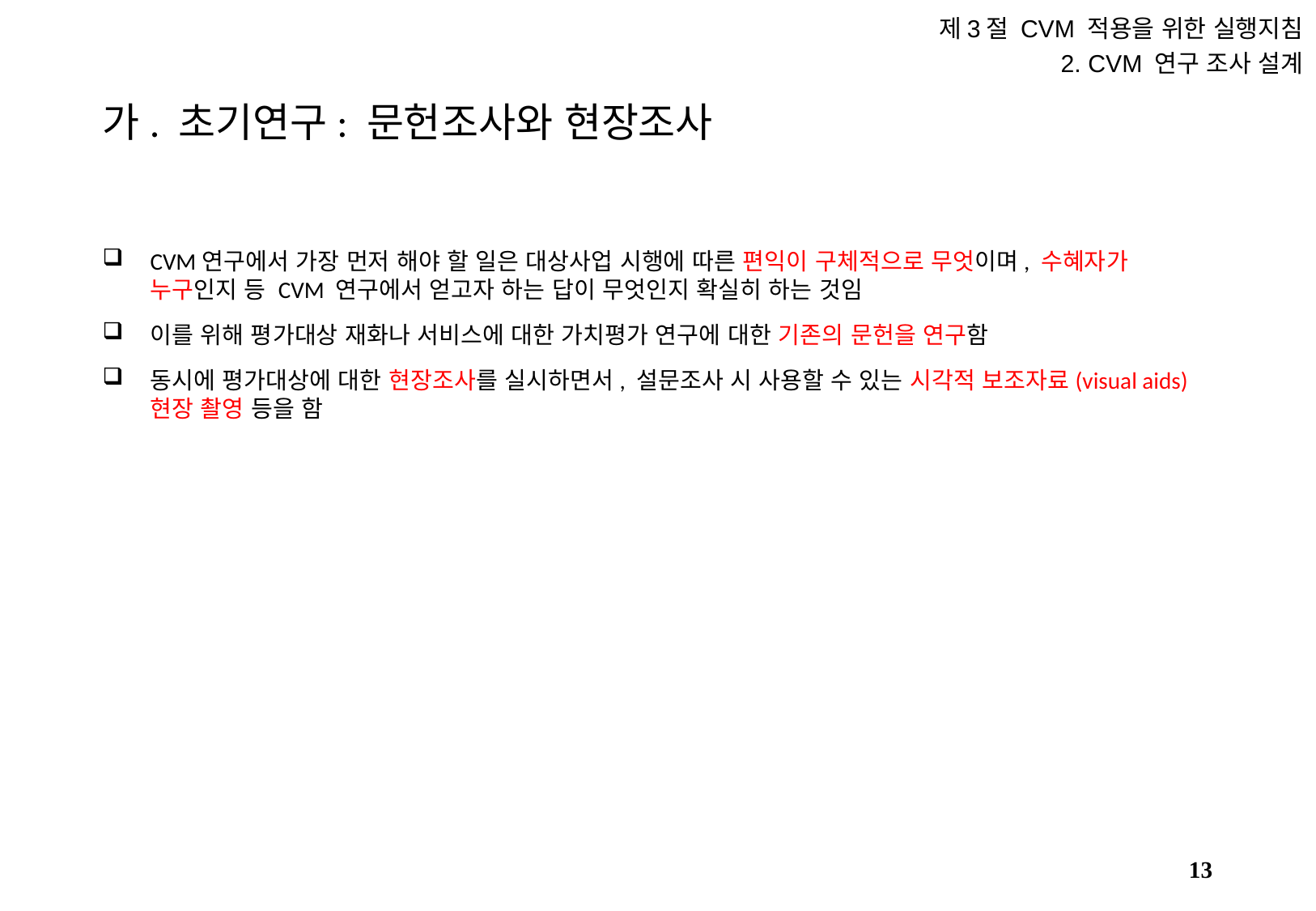

제3절 CVM 적용을 위한 실행지침
2. CVM 연구 조사 설계
# 가. 초기연구: 문헌조사와 현장조사
CVM연구에서 가장 먼저 해야 할 일은 대상사업 시행에 따른 편익이 구체적으로 무엇이며, 수혜자가 누구인지 등 CVM 연구에서 얻고자 하는 답이 무엇인지 확실히 하는 것임
이를 위해 평가대상 재화나 서비스에 대한 가치평가 연구에 대한 기존의 문헌을 연구함
동시에 평가대상에 대한 현장조사를 실시하면서, 설문조사 시 사용할 수 있는 시각적 보조자료(visual aids) 현장 촬영 등을 함
13